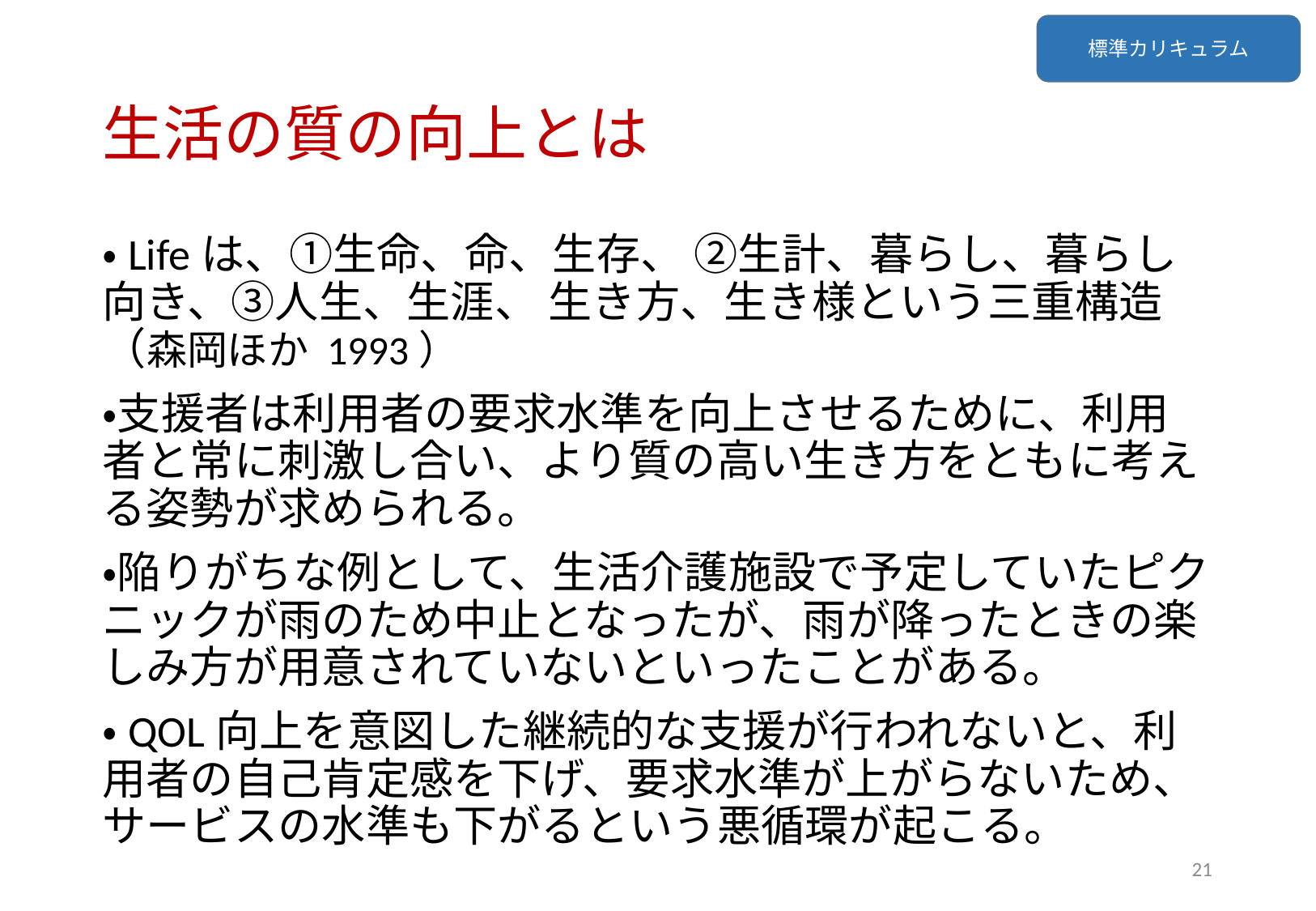

標準カリキュラム
# 生活の質の向上とは
・Lifeは、①生命、命、生存、 ②生計、暮らし、暮らし向き、③人生、生涯、 生き方、生き様という三重構造（森岡ほか 1993）
・支援者は利用者の要求水準を向上させるために、利用者と常に刺激し合い、より質の高い生き方をともに考える姿勢が求められる。
・陥りがちな例として、生活介護施設で予定していたピクニックが雨のため中止となったが、雨が降ったときの楽しみ方が用意されていないといったことがある。
・QOL向上を意図した継続的な支援が行われないと、利用者の自己肯定感を下げ、要求水準が上がらないため、サービスの水準も下がるという悪循環が起こる。

21